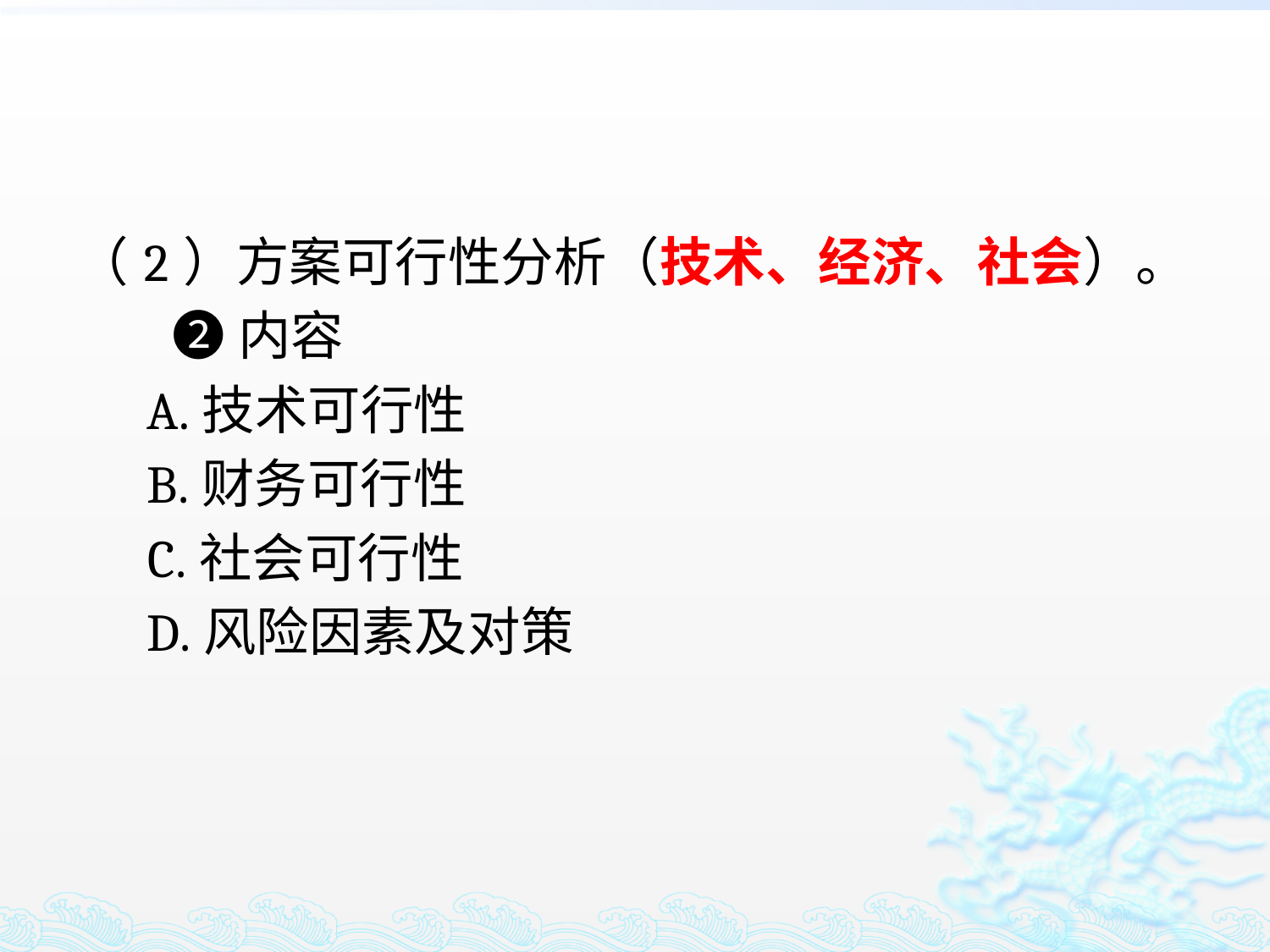

#
（2）方案可行性分析（技术、经济、社会）。
   ❷内容
      A.技术可行性
      B.财务可行性
      C.社会可行性
      D.风险因素及对策